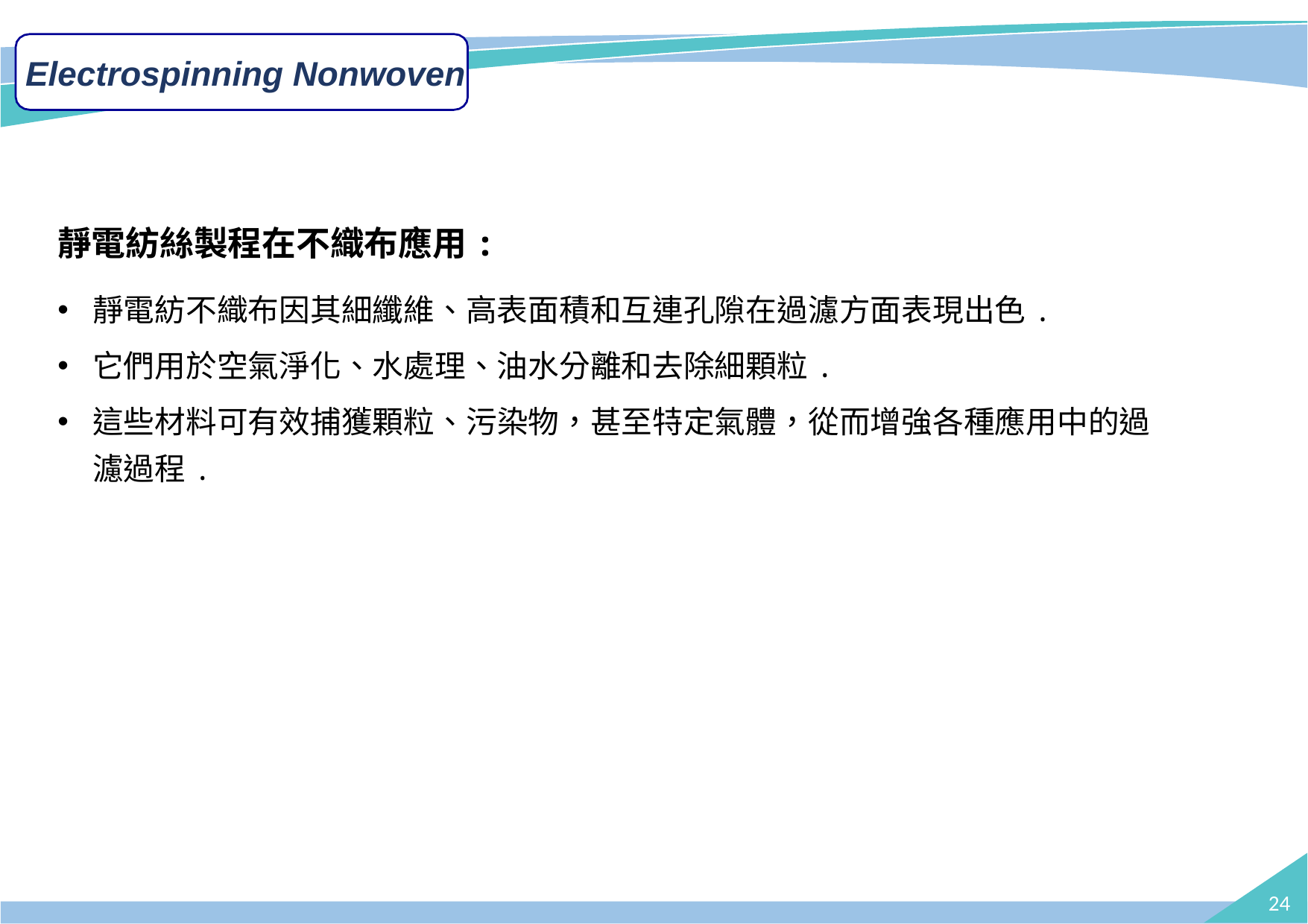

# Electrospinning Nonwoven
靜電紡絲製程在不織布應用:
靜電紡不織布因其細纖維、高表面積和互連孔隙在過濾方面表現出色.
它們用於空氣淨化、水處理、油水分離和去除細顆粒.
這些材料可有效捕獲顆粒、污染物，甚至特定氣體，從而增強各種應用中的過濾過程.
24